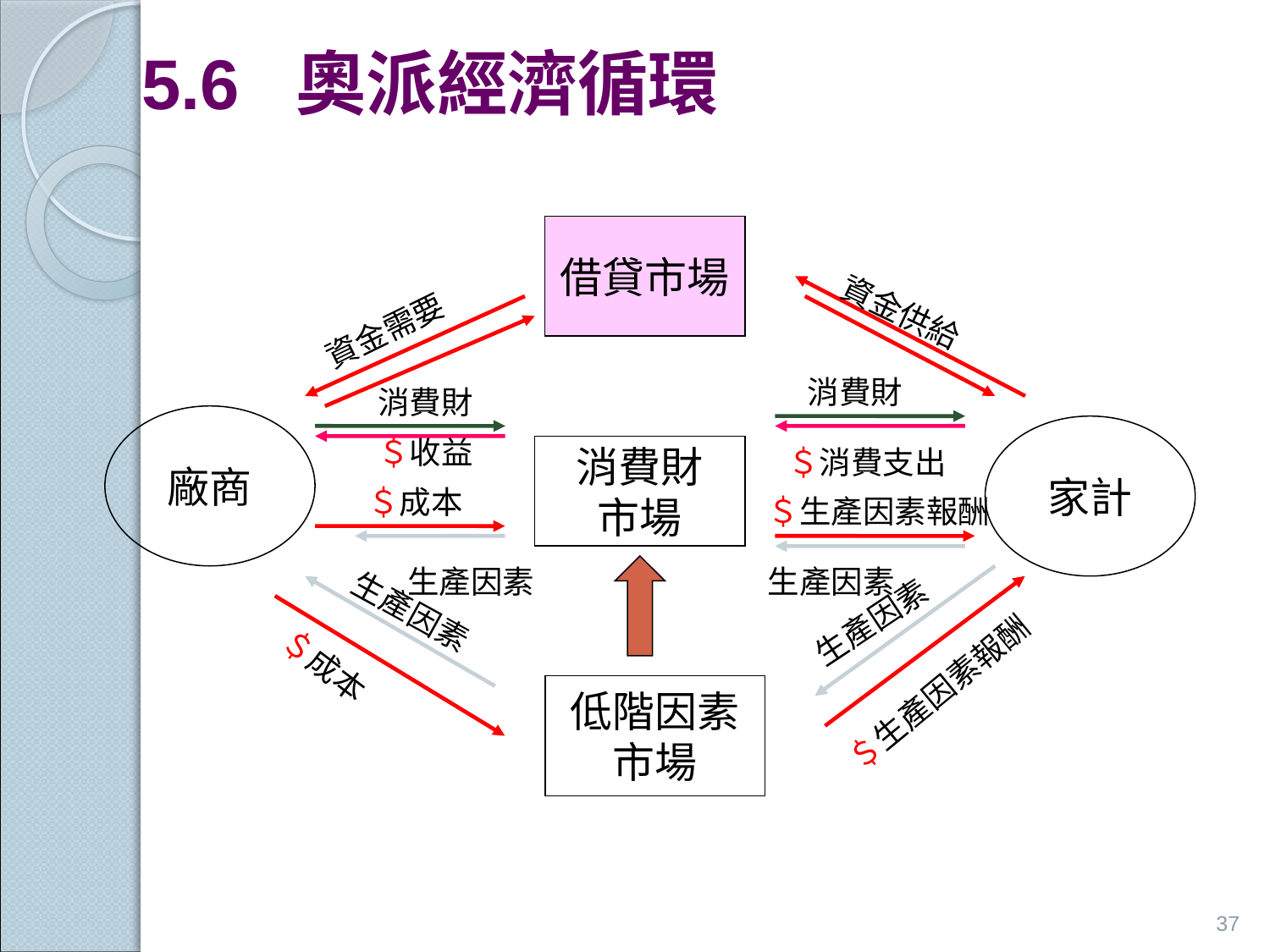

# 5.6  奧派經濟循環
借貸市場

資金供給

資金需要

消費財
消費財
廠商

家計

＄收益

消費財
市場
＄消費支出
＄成本
＄生產因素報酬

生產因素

生產因素

生產因素

生產因素
＄成本
＄生產因素報酬
低階因素
市場
37